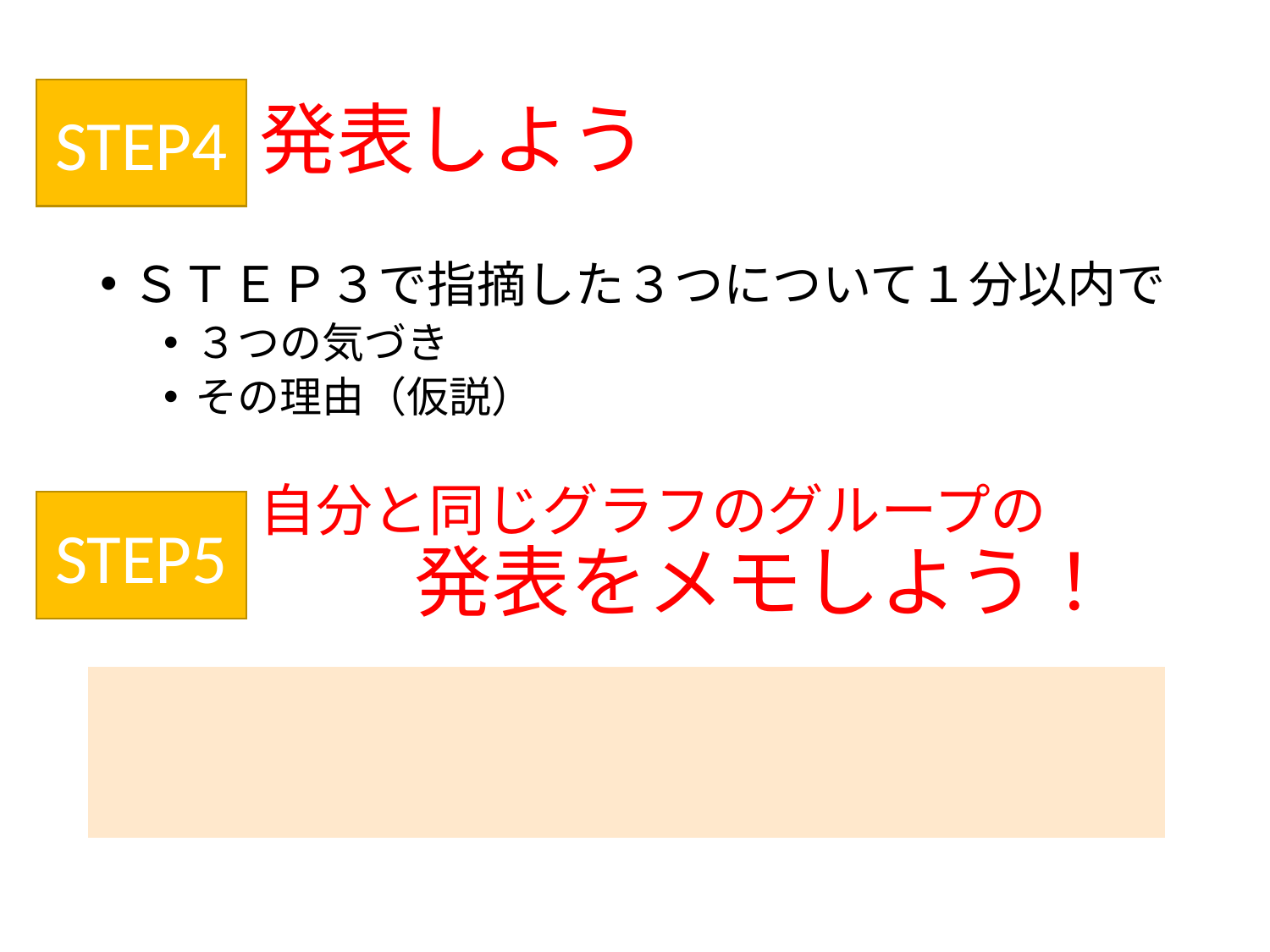

# 発表しよう
STEP4
ＳＴＥＰ３で指摘した３つについて１分以内で
３つの気づき
その理由（仮説）
自分と同じグラフのグループの
　　発表をメモしよう！
STEP5
|  |
| --- |